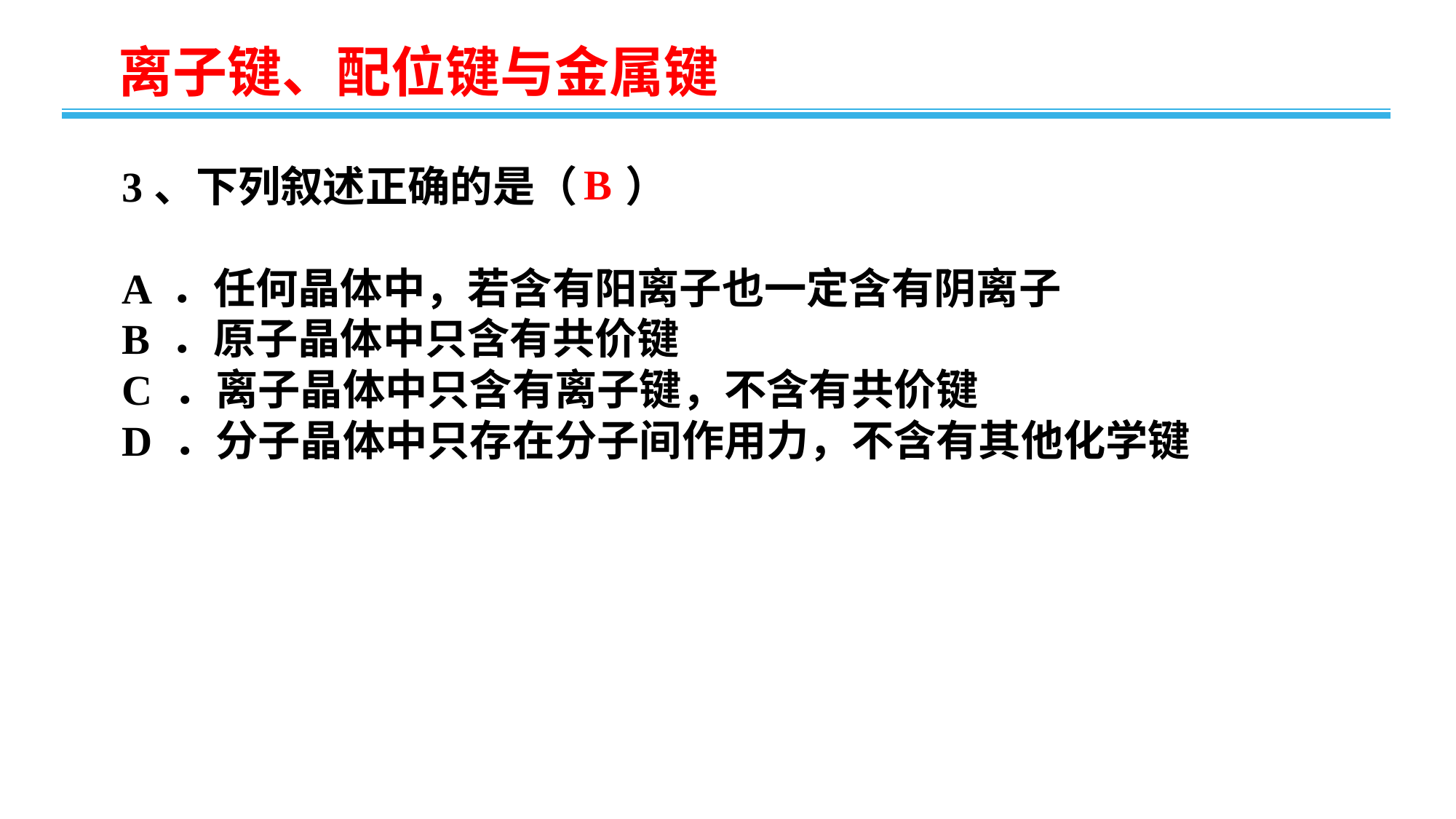

B
3、下列叙述正确的是（     ）

A ．任何晶体中，若含有阳离子也一定含有阴离子
B ．原子晶体中只含有共价键
C ．离子晶体中只含有离子键，不含有共价键
D ．分子晶体中只存在分子间作用力，不含有其他化学键